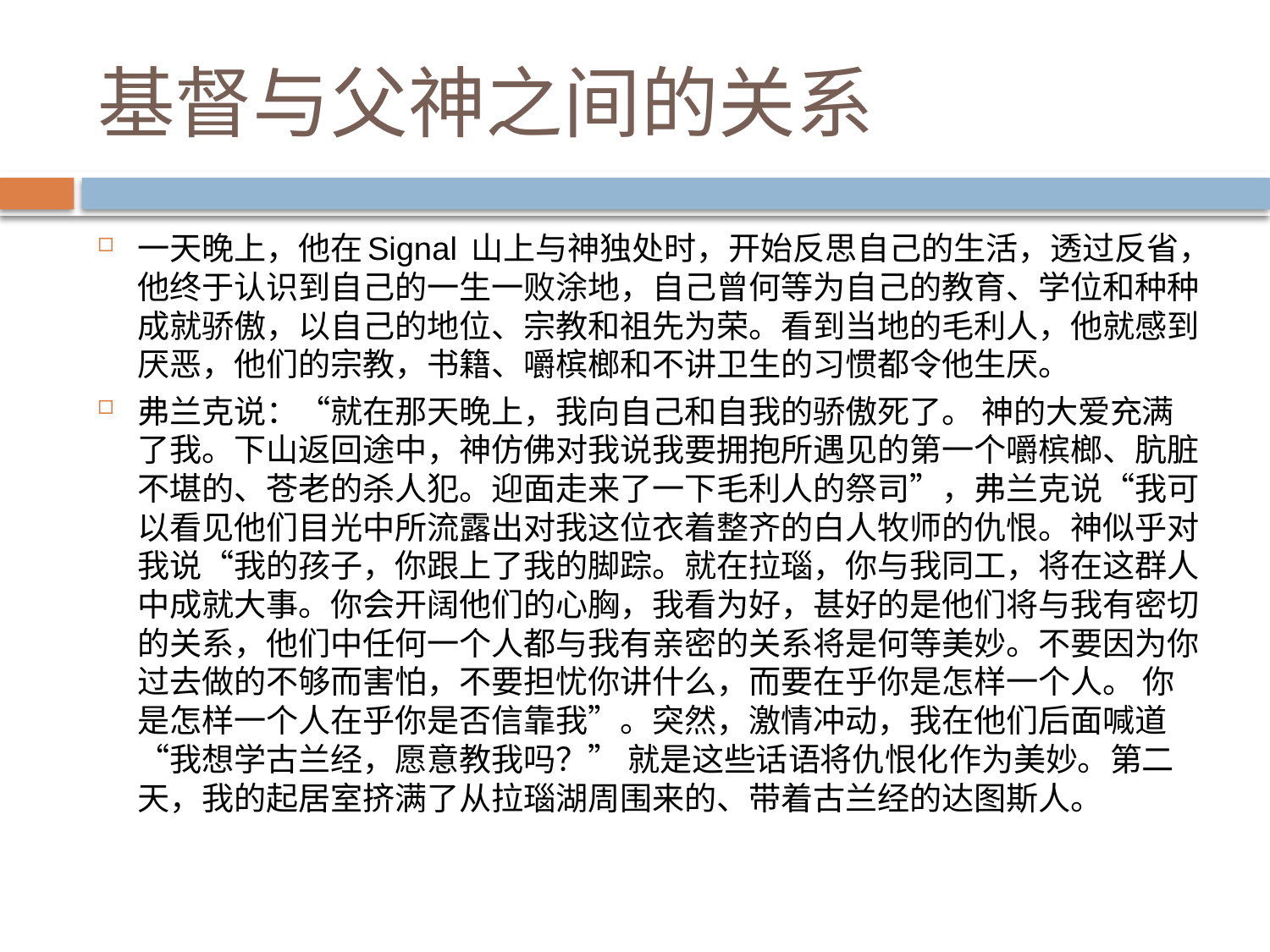

# 基督与父神之间的关系
一天晚上，他在Signal 山上与神独处时，开始反思自己的生活，透过反省，他终于认识到自己的一生一败涂地，自己曾何等为自己的教育、学位和种种成就骄傲，以自己的地位、宗教和祖先为荣。看到当地的毛利人，他就感到厌恶，他们的宗教，书籍、嚼槟榔和不讲卫生的习惯都令他生厌。
弗兰克说：“就在那天晚上，我向自己和自我的骄傲死了。 神的大爱充满了我。下山返回途中，神仿佛对我说我要拥抱所遇见的第一个嚼槟榔、肮脏不堪的、苍老的杀人犯。迎面走来了一下毛利人的祭司”，弗兰克说“我可以看见他们目光中所流露出对我这位衣着整齐的白人牧师的仇恨。神似乎对我说“我的孩子，你跟上了我的脚踪。就在拉瑙，你与我同工，将在这群人中成就大事。你会开阔他们的心胸，我看为好，甚好的是他们将与我有密切的关系，他们中任何一个人都与我有亲密的关系将是何等美妙。不要因为你过去做的不够而害怕，不要担忧你讲什么，而要在乎你是怎样一个人。 你是怎样一个人在乎你是否信靠我”。突然，激情冲动，我在他们后面喊道“我想学古兰经，愿意教我吗？” 就是这些话语将仇恨化作为美妙。第二天，我的起居室挤满了从拉瑙湖周围来的、带着古兰经的达图斯人。